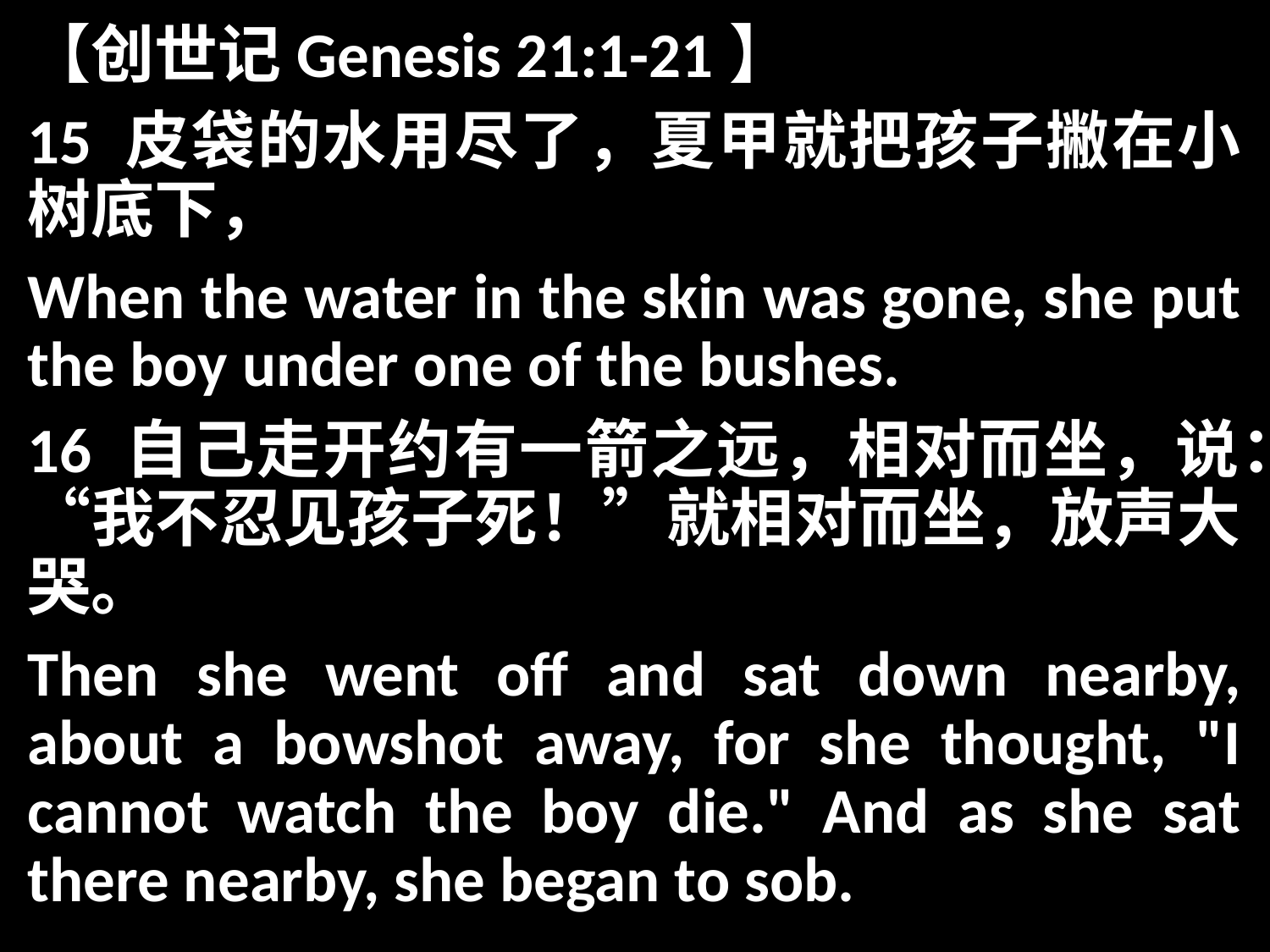

【创世记Genesis 21:1-21】
15 皮袋的水用尽了，夏甲就把孩子撇在小树底下，
When the water in the skin was gone, she put the boy under one of the bushes.
16 自己走开约有一箭之远，相对而坐，说：“我不忍见孩子死！”就相对而坐，放声大哭。
Then she went off and sat down nearby, about a bowshot away, for she thought, "I cannot watch the boy die." And as she sat there nearby, she began to sob.